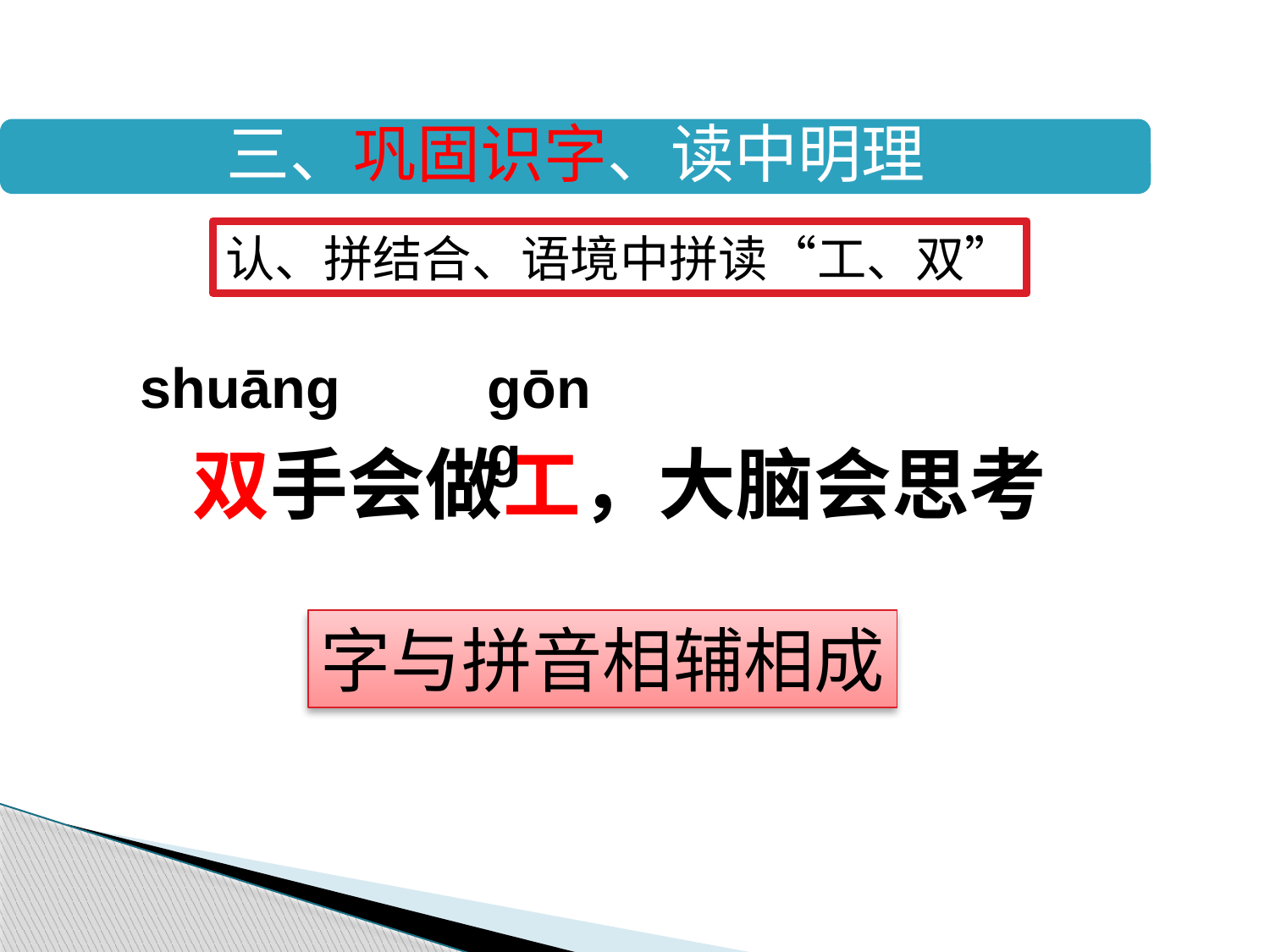

三、巩固识字、读中明理
认、拼结合、语境中拼读“工、双”
ɡōnɡ

shuānɡ
双手会做工，大脑会思考
字与拼音相辅相成